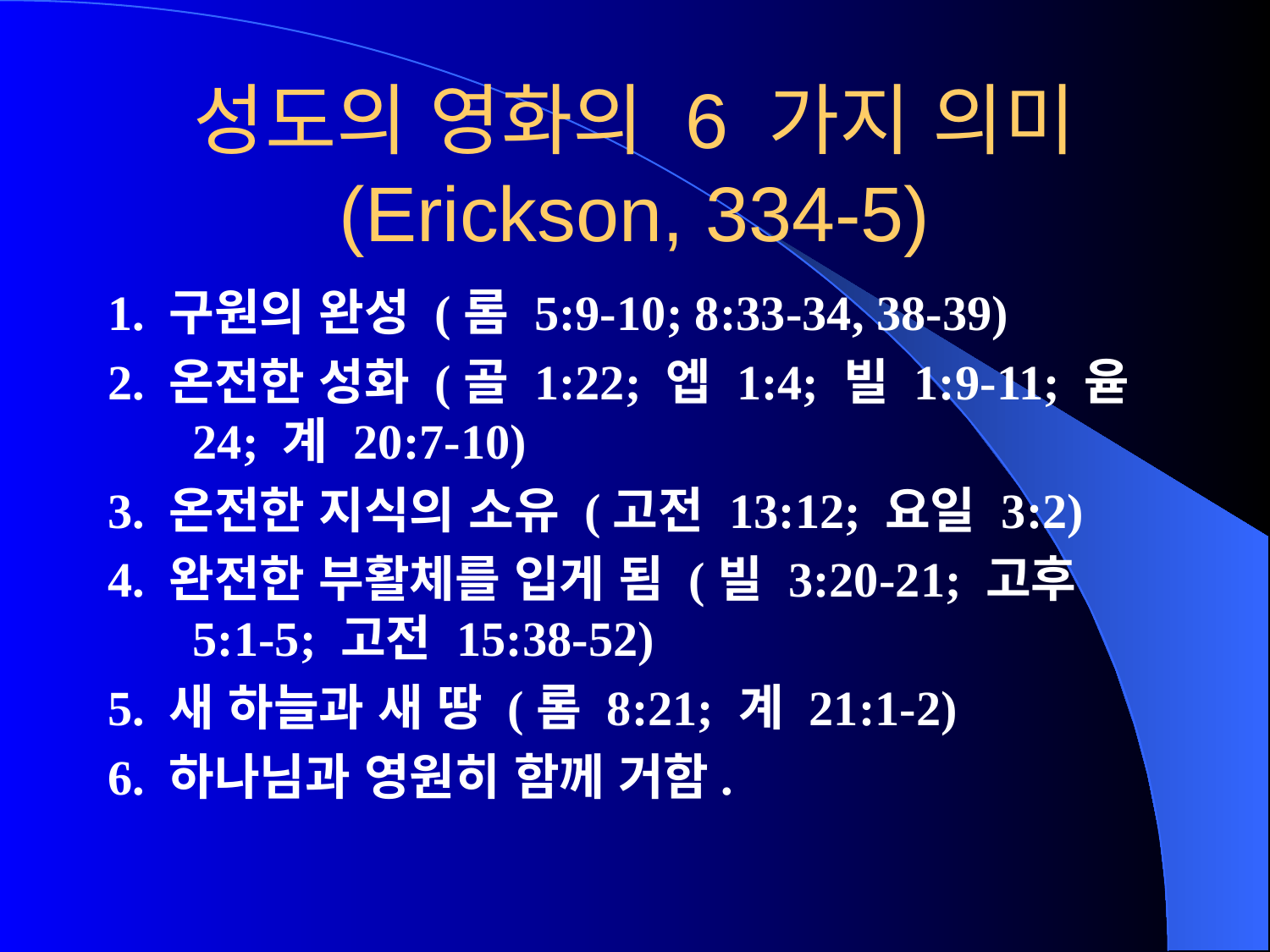

# 성도의 영화의 6 가지 의미 (Erickson, 334-5)
1. 구원의 완성 (롬 5:9-10; 8:33-34, 38-39)
2. 온전한 성화 (골 1:22; 엡 1:4; 빌 1:9-11; 윧 24; 계 20:7-10)
3. 온전한 지식의 소유 (고전 13:12; 요일 3:2)
4. 완전한 부활체를 입게 됨 (빌 3:20-21; 고후 5:1-5; 고전 15:38-52)
5. 새 하늘과 새 땅 (롬 8:21; 계 21:1-2)
6. 하나님과 영원히 함께 거함.